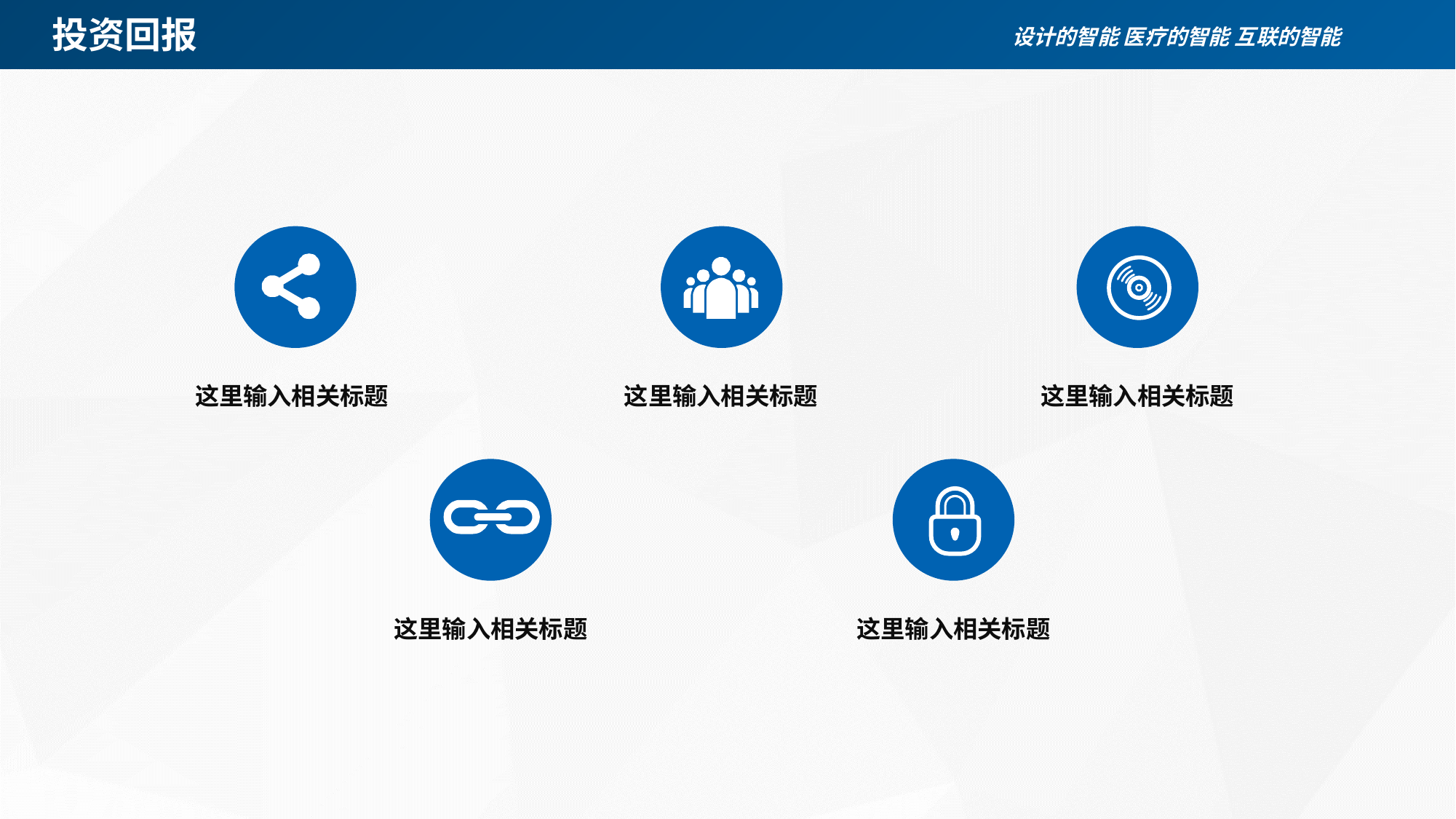

投资回报
设计的智能 医疗的智能 互联的智能

这里输入相关标题
这里输入相关标题
这里输入相关标题

这里输入相关标题
这里输入相关标题